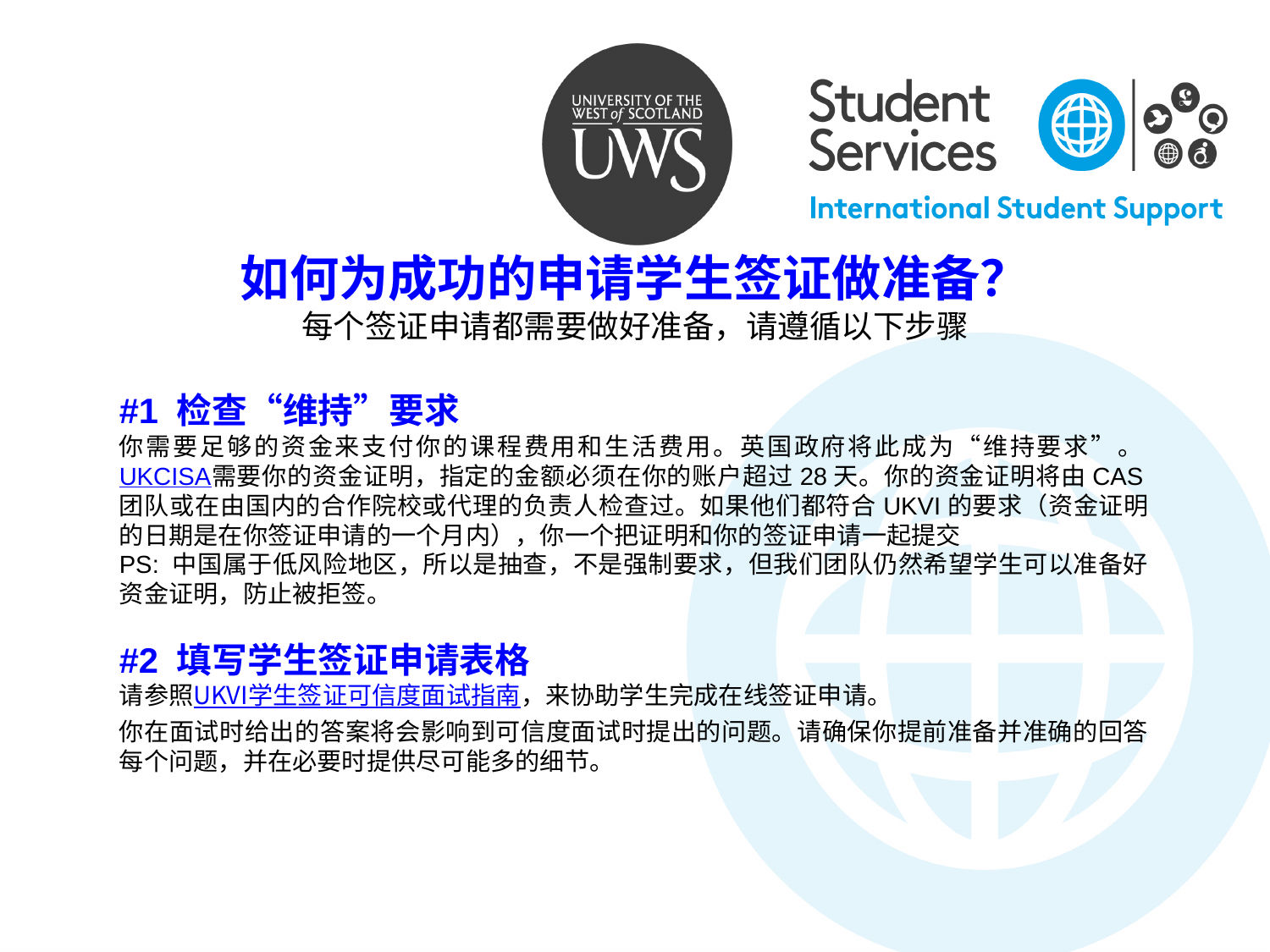

如何为成功的申请学生签证做准备？
每个签证申请都需要做好准备，请遵循以下步骤
#1 检查“维持”要求
你需要足够的资金来支付你的课程费用和生活费用。英国政府将此成为“维持要求”。UKCISA需要你的资金证明，指定的金额必须在你的账户超过28天。你的资金证明将由CAS团队或在由国内的合作院校或代理的负责人检查过。如果他们都符合UKVI的要求（资金证明的日期是在你签证申请的一个月内），你一个把证明和你的签证申请一起提交
PS: 中国属于低风险地区，所以是抽查，不是强制要求，但我们团队仍然希望学生可以准备好资金证明，防止被拒签。

#2 填写学生签证申请表格
请参照UKVI学生签证可信度面试指南，来协助学生完成在线签证申请。
你在面试时给出的答案将会影响到可信度面试时提出的问题。请确保你提前准备并准确的回答每个问题，并在必要时提供尽可能多的细节。